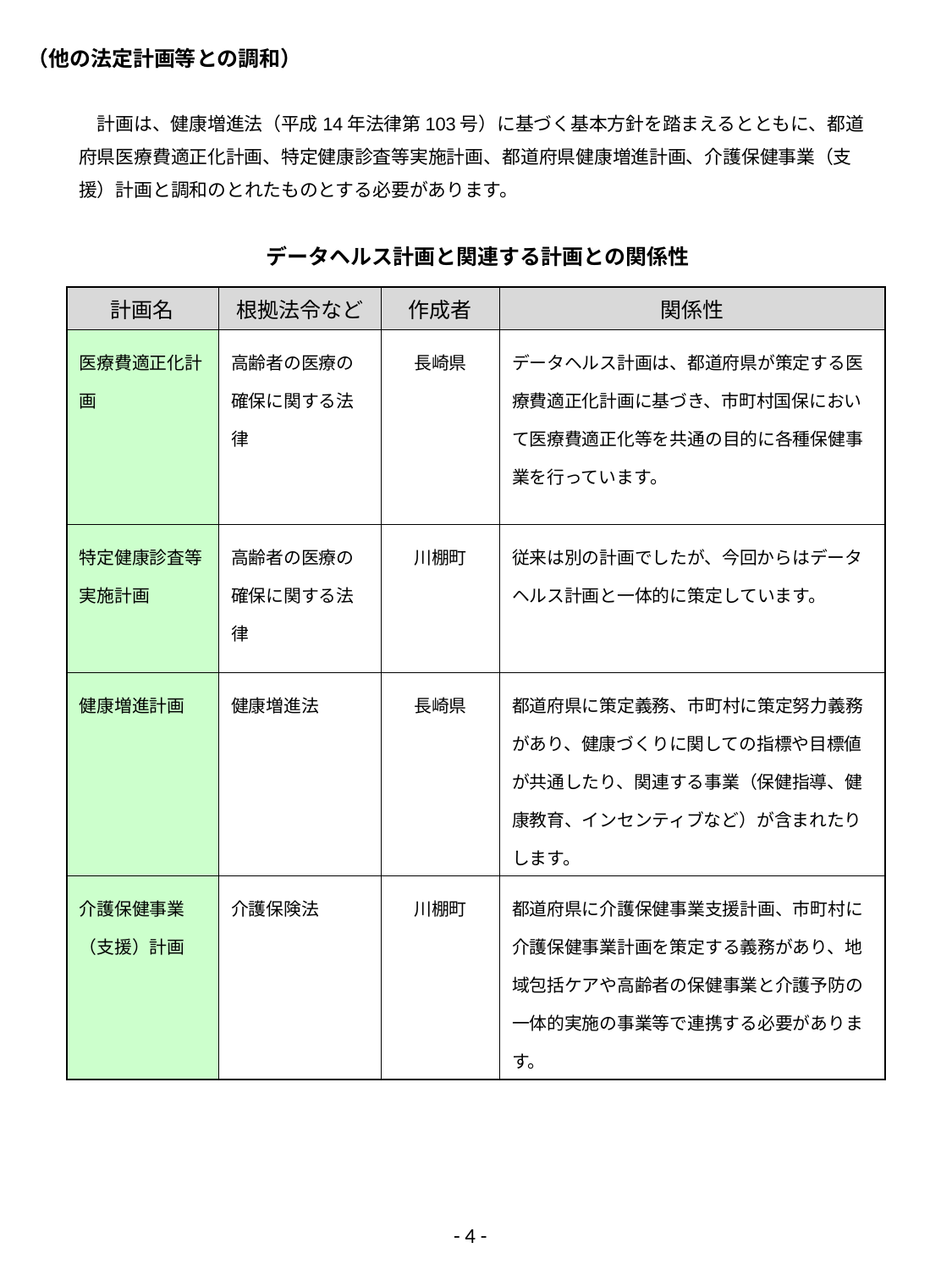

（他の法定計画等との調和）
　計画は、健康増進法（平成14年法律第103号）に基づく基本方針を踏まえるとともに、都道府県医療費適正化計画、特定健康診査等実施計画、都道府県健康増進計画、介護保健事業（支援）計画と調和のとれたものとする必要があります。
データヘルス計画と関連する計画との関係性
| 計画名 | 根拠法令など | 作成者 | 関係性 |
| --- | --- | --- | --- |
| 医療費適正化計画 | 高齢者の医療の確保に関する法律 | 長崎県 | データヘルス計画は、都道府県が策定する医療費適正化計画に基づき、市町村国保において医療費適正化等を共通の目的に各種保健事業を行っています。 |
| 特定健康診査等実施計画 | 高齢者の医療の確保に関する法律 | 川棚町 | 従来は別の計画でしたが、今回からはデータヘルス計画と一体的に策定しています。 |
| 健康増進計画 | 健康増進法 | 長崎県 | 都道府県に策定義務、市町村に策定努力義務があり、健康づくりに関しての指標や目標値が共通したり、関連する事業（保健指導、健康教育、インセンティブなど）が含まれたりします。 |
| 介護保健事業 （支援）計画 | 介護保険法 | 川棚町 | 都道府県に介護保健事業支援計画、市町村に介護保健事業計画を策定する義務があり、地域包括ケアや高齢者の保健事業と介護予防の一体的実施の事業等で連携する必要があります。 |
- 4 -